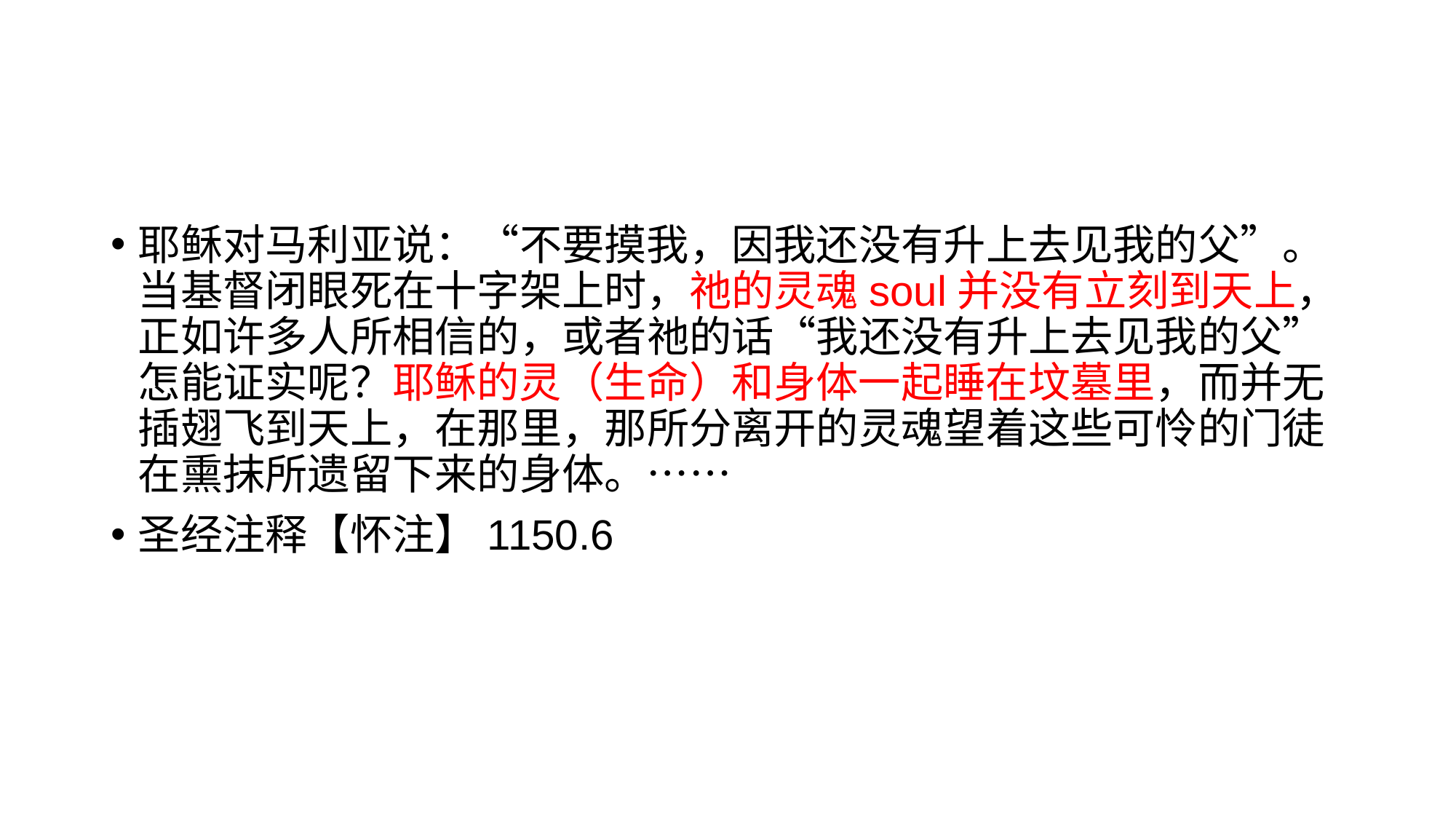

#
耶稣对马利亚说：“不要摸我，因我还没有升上去见我的父”。当基督闭眼死在十字架上时，祂的灵魂soul并没有立刻到天上，正如许多人所相信的，或者祂的话“我还没有升上去见我的父”怎能证实呢？耶稣的灵（生命）和身体一起睡在坟墓里，而并无插翅飞到天上，在那里，那所分离开的灵魂望着这些可怜的门徒在熏抹所遗留下来的身体。……
圣经注释【怀注】1150.6